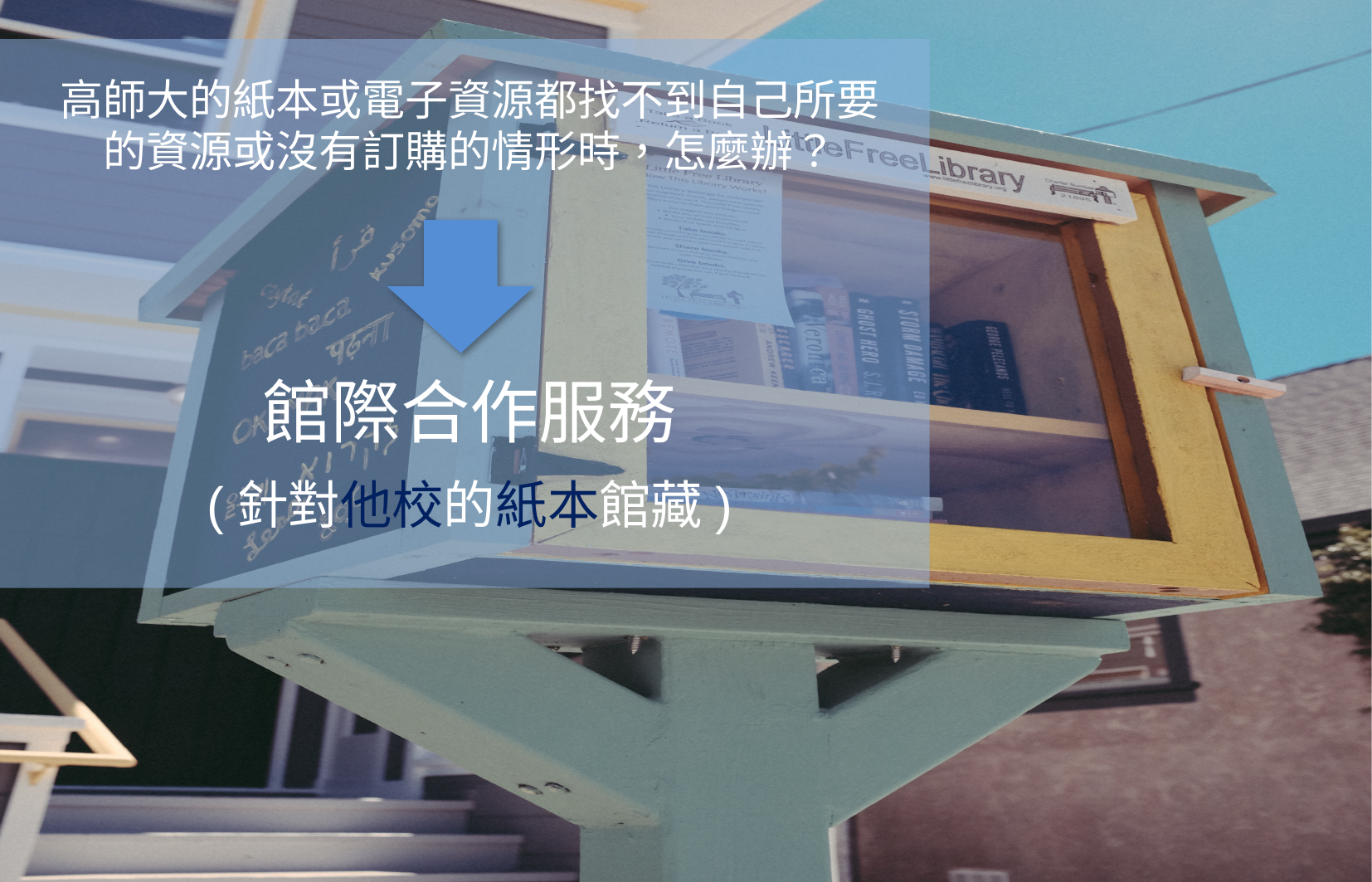

高師大的紙本或電子資源都找不到自己所要的資源或沒有訂購的情形時，怎麼辦？

館際合作服務
(針對他校的紙本館藏)